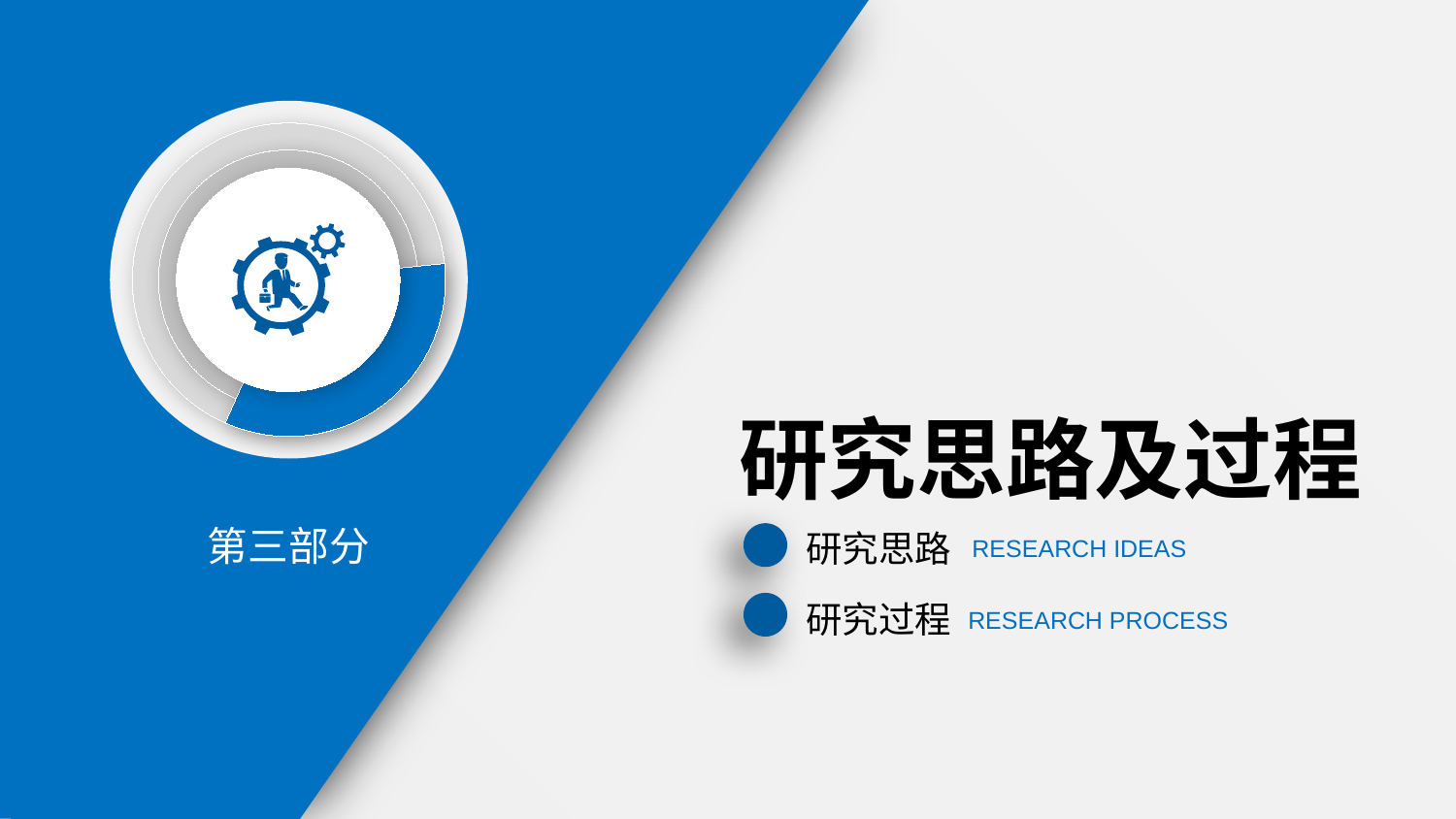

研究思路及过程
研究思路
第三部分

RESEARCH IDEAS
研究过程

RESEARCH PROCESS